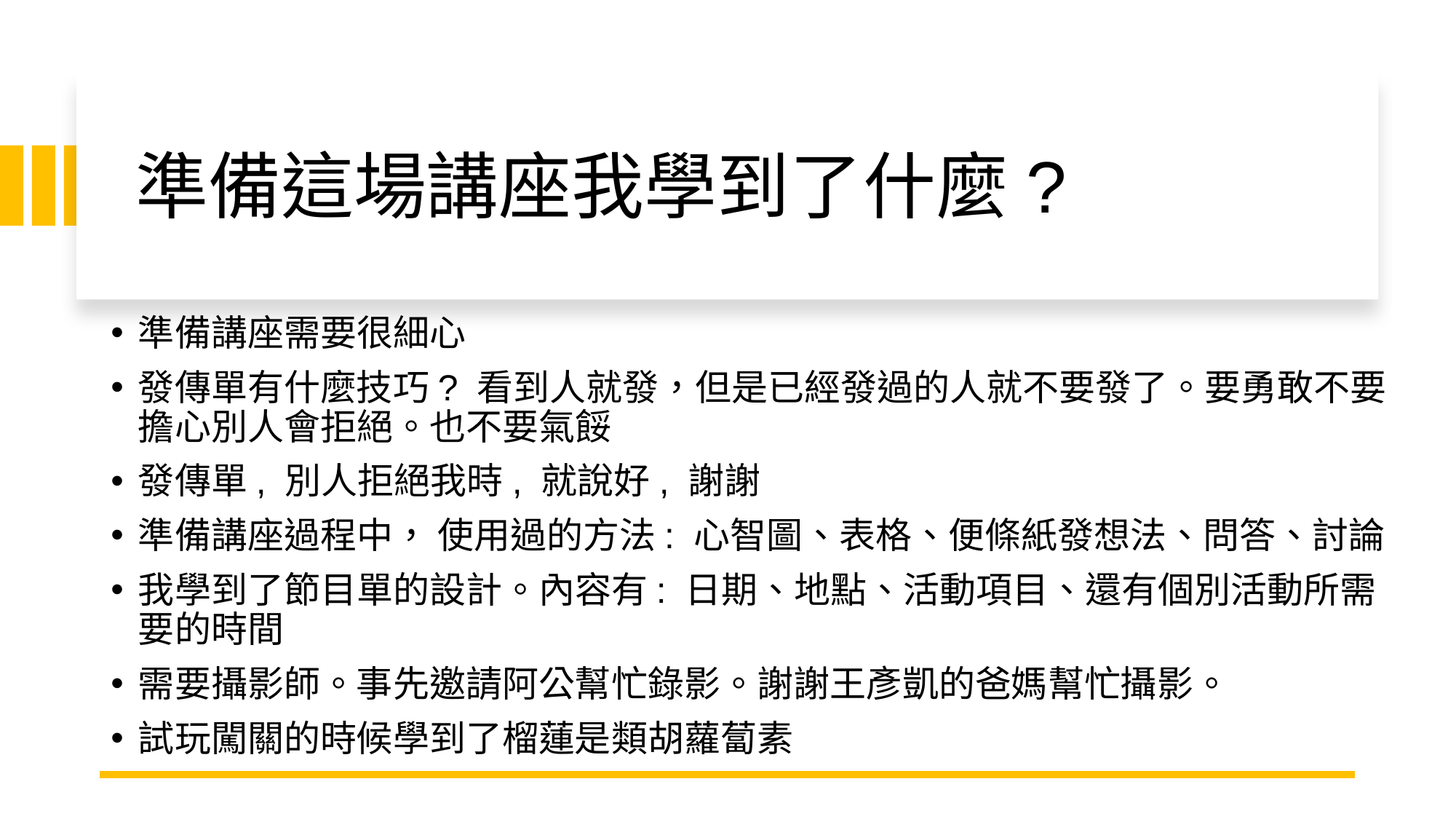

# 準備這場講座我學到了什麼?

準備講座需要很細心
發傳單有什麼技巧? 看到人就發，但是已經發過的人就不要發了。要勇敢不要擔心別人會拒絕。也不要氣餒
發傳單, 別人拒絕我時, 就說好, 謝謝
準備講座過程中， 使用過的方法: 心智圖、表格、便條紙發想法、問答、討論
我學到了節目單的設計。內容有: 日期、地點、活動項目、還有個別活動所需要的時間
需要攝影師。事先邀請阿公幫忙錄影。謝謝王彥凱的爸媽幫忙攝影。
試玩闖關的時候學到了榴蓮是類胡蘿蔔素